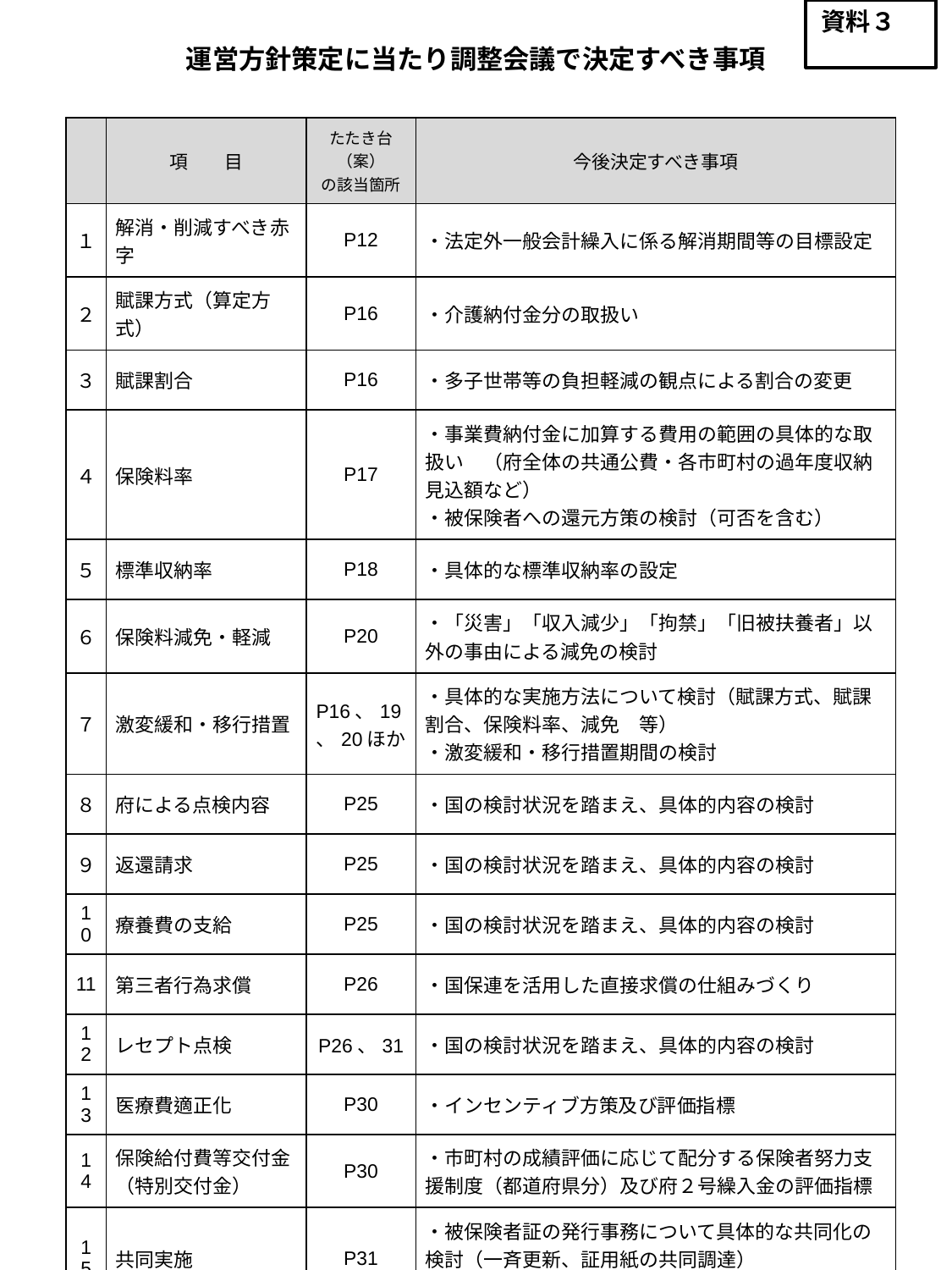

資料３
# 運営方針策定に当たり調整会議で決定すべき事項
|  | 項　　目 | たたき台（案） の該当箇所 | 今後決定すべき事項 |
| --- | --- | --- | --- |
| １ | 解消・削減すべき赤字 | P12 | ・法定外一般会計繰入に係る解消期間等の目標設定 |
| ２ | 賦課方式（算定方式） | P16 | ・介護納付金分の取扱い |
| ３ | 賦課割合 | P16 | ・多子世帯等の負担軽減の観点による割合の変更 |
| ４ | 保険料率 | P17 | ・事業費納付金に加算する費用の範囲の具体的な取扱い　（府全体の共通公費・各市町村の過年度収納見込額など） ・被保険者への還元方策の検討（可否を含む） |
| ５ | 標準収納率 | P18 | ・具体的な標準収納率の設定 |
| ６ | 保険料減免・軽減 | P20 | ・「災害」「収入減少」「拘禁」「旧被扶養者」以外の事由による減免の検討 |
| ７ | 激変緩和・移行措置 | P16、19、20ほか | ・具体的な実施方法について検討（賦課方式、賦課割合、保険料率、減免　等） ・激変緩和・移行措置期間の検討 |
| ８ | 府による点検内容 | P25 | ・国の検討状況を踏まえ、具体的内容の検討 |
| ９ | 返還請求 | P25 | ・国の検討状況を踏まえ、具体的内容の検討 |
| 10 | 療養費の支給 | P25 | ・国の検討状況を踏まえ、具体的内容の検討 |
| 11 | 第三者行為求償 | P26 | ・国保連を活用した直接求償の仕組みづくり |
| 12 | レセプト点検 | P26、31 | ・国の検討状況を踏まえ、具体的内容の検討 |
| 13 | 医療費適正化 | P30 | ・インセンティブ方策及び評価指標 |
| 14 | 保険給付費等交付金（特別交付金） | P30 | ・市町村の成績評価に応じて配分する保険者努力支援制度（都道府県分）及び府２号繰入金の評価指標 |
| 15 | 共同実施 | P31 | ・被保険者証の発行事務について具体的な共同化の検討（一斉更新、証用紙の共同調達） ・広報事業 |